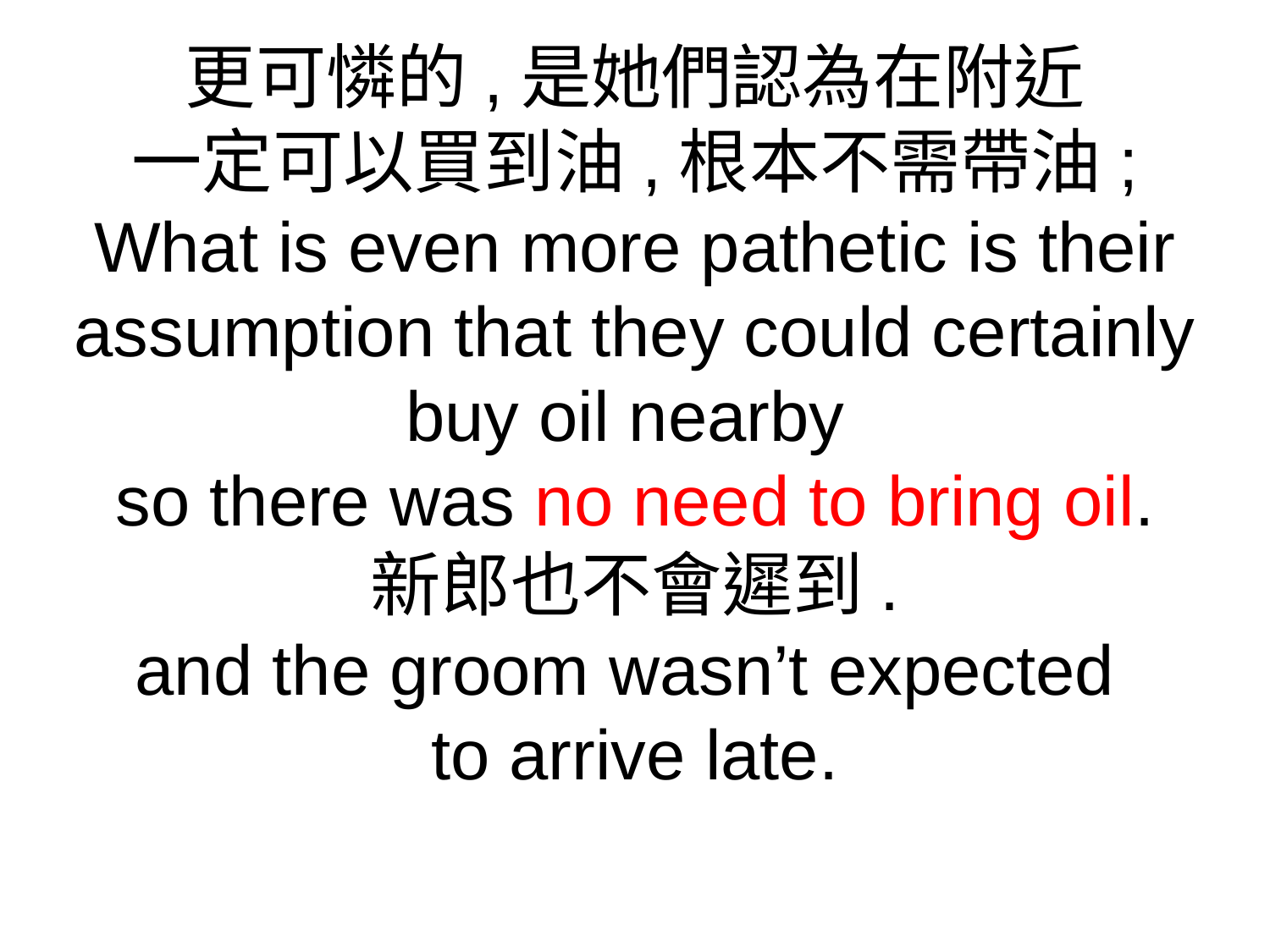

更可憐的,是她們認為在附近
一定可以買到油,根本不需帶油;
What is even more pathetic is their assumption that they could certainly buy oil nearby
so there was no need to bring oil.
新郎也不會遲到.
and the groom wasn’t expected
to arrive late.